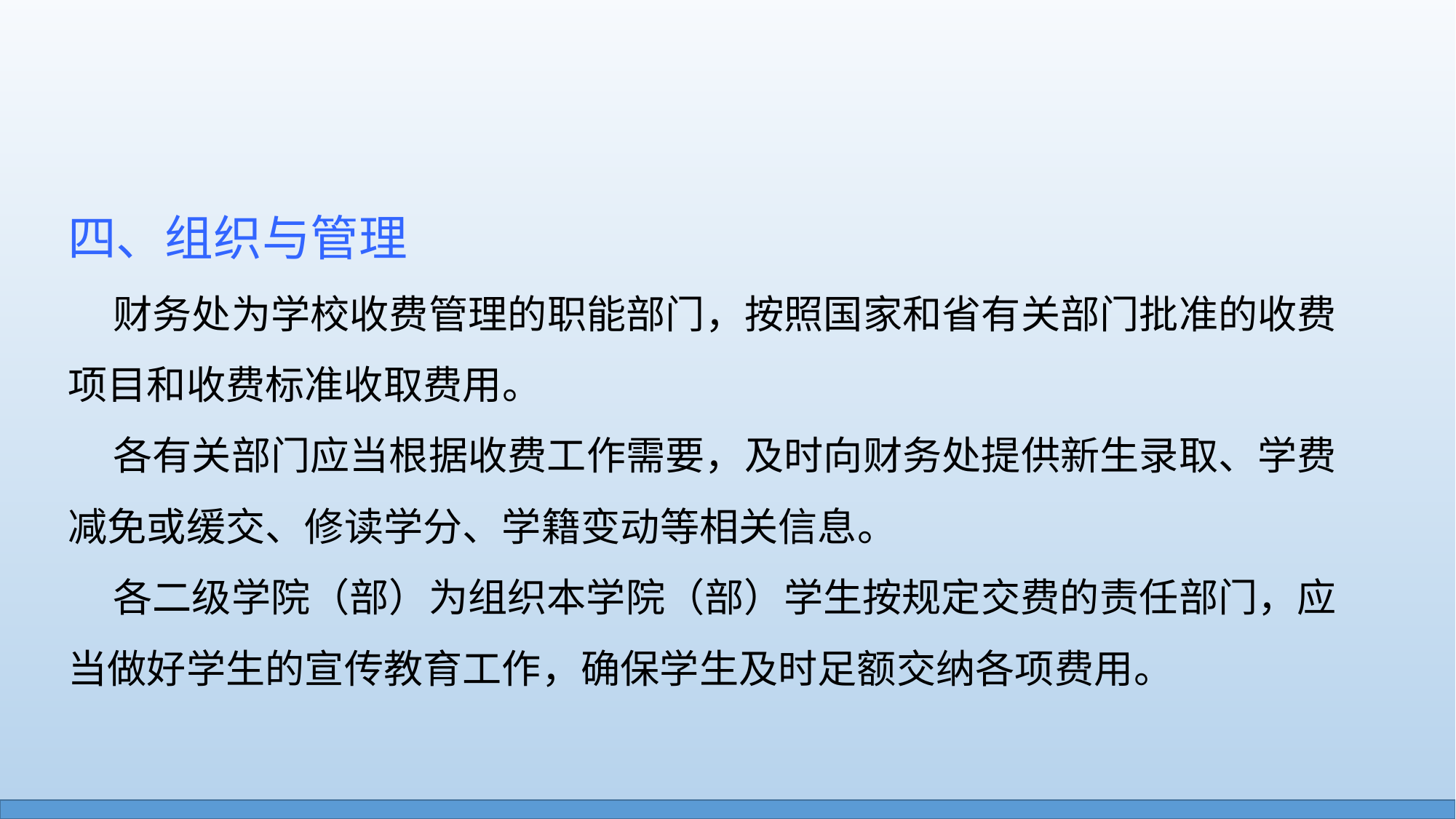

四、组织与管理
    财务处为学校收费管理的职能部门，按照国家和省有关部门批准的收费项目和收费标准收取费用。
    各有关部门应当根据收费工作需要，及时向财务处提供新生录取、学费减免或缓交、修读学分、学籍变动等相关信息。
    各二级学院（部）为组织本学院（部）学生按规定交费的责任部门，应当做好学生的宣传教育工作，确保学生及时足额交纳各项费用。